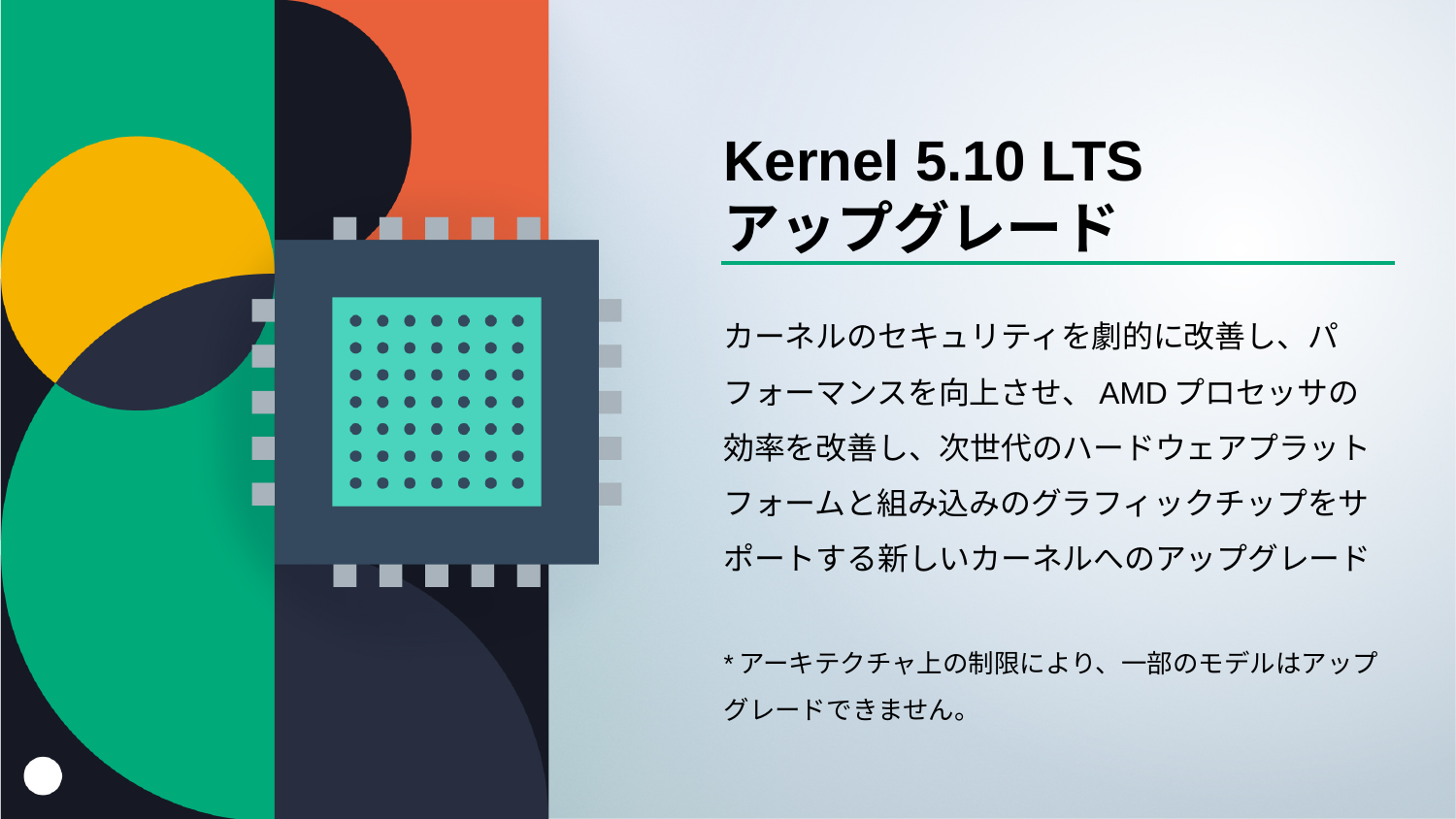

Kernel 5.10 LTS
アップグレード
カーネルのセキュリティを劇的に改善し、パフォーマンスを向上させ、AMDプロセッサの効率を改善し、次世代のハードウェアプラットフォームと組み込みのグラフィックチップをサポートする新しいカーネルへのアップグレード

*アーキテクチャ上の制限により、一部のモデルはアップグレードできません。